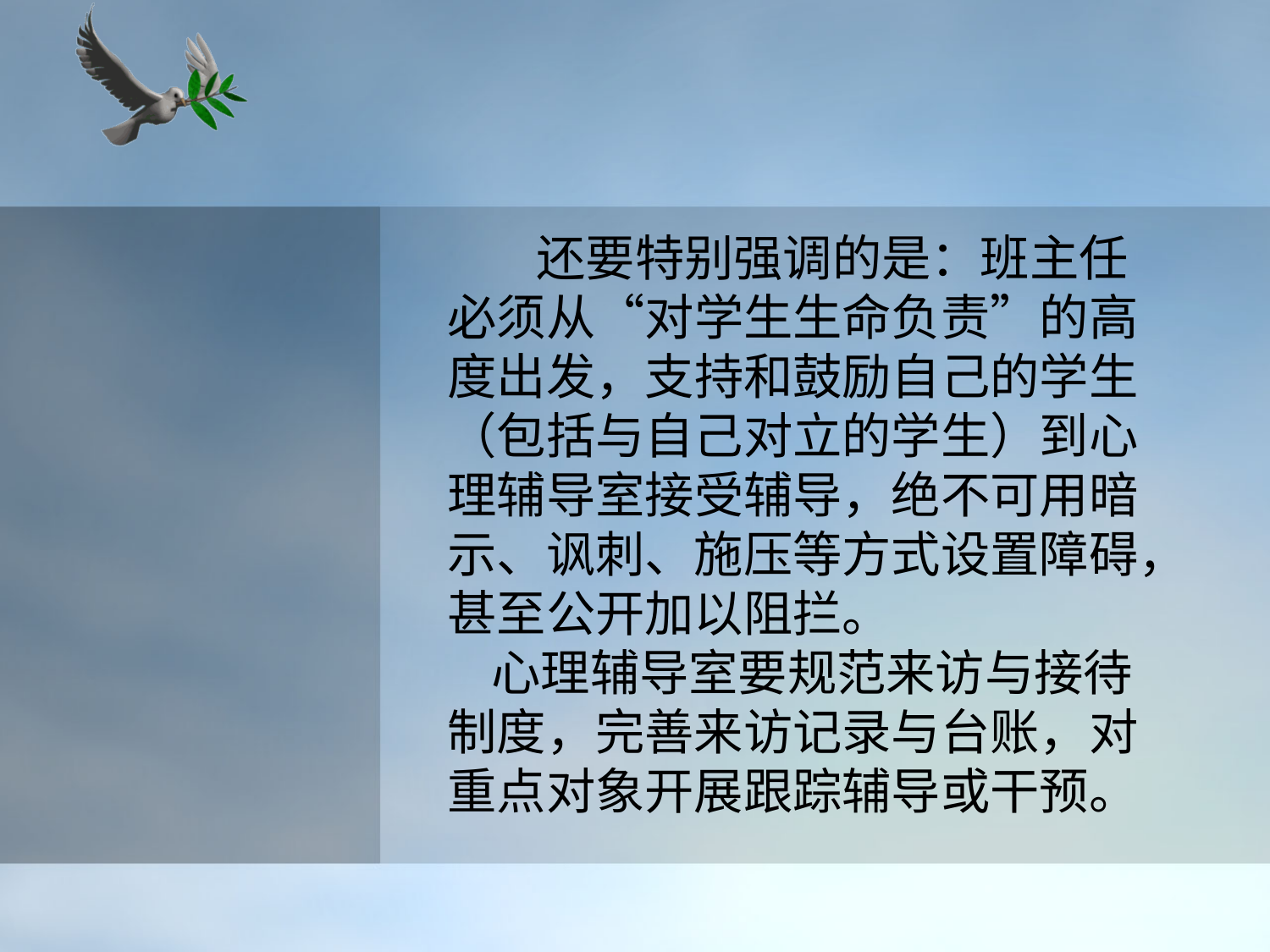

# 还要特别强调的是：班主任必须从“对学生生命负责”的高度出发，支持和鼓励自己的学生（包括与自己对立的学生）到心理辅导室接受辅导，绝不可用暗示、讽刺、施压等方式设置障碍，甚至公开加以阻拦。 心理辅导室要规范来访与接待制度，完善来访记录与台账，对重点对象开展跟踪辅导或干预。